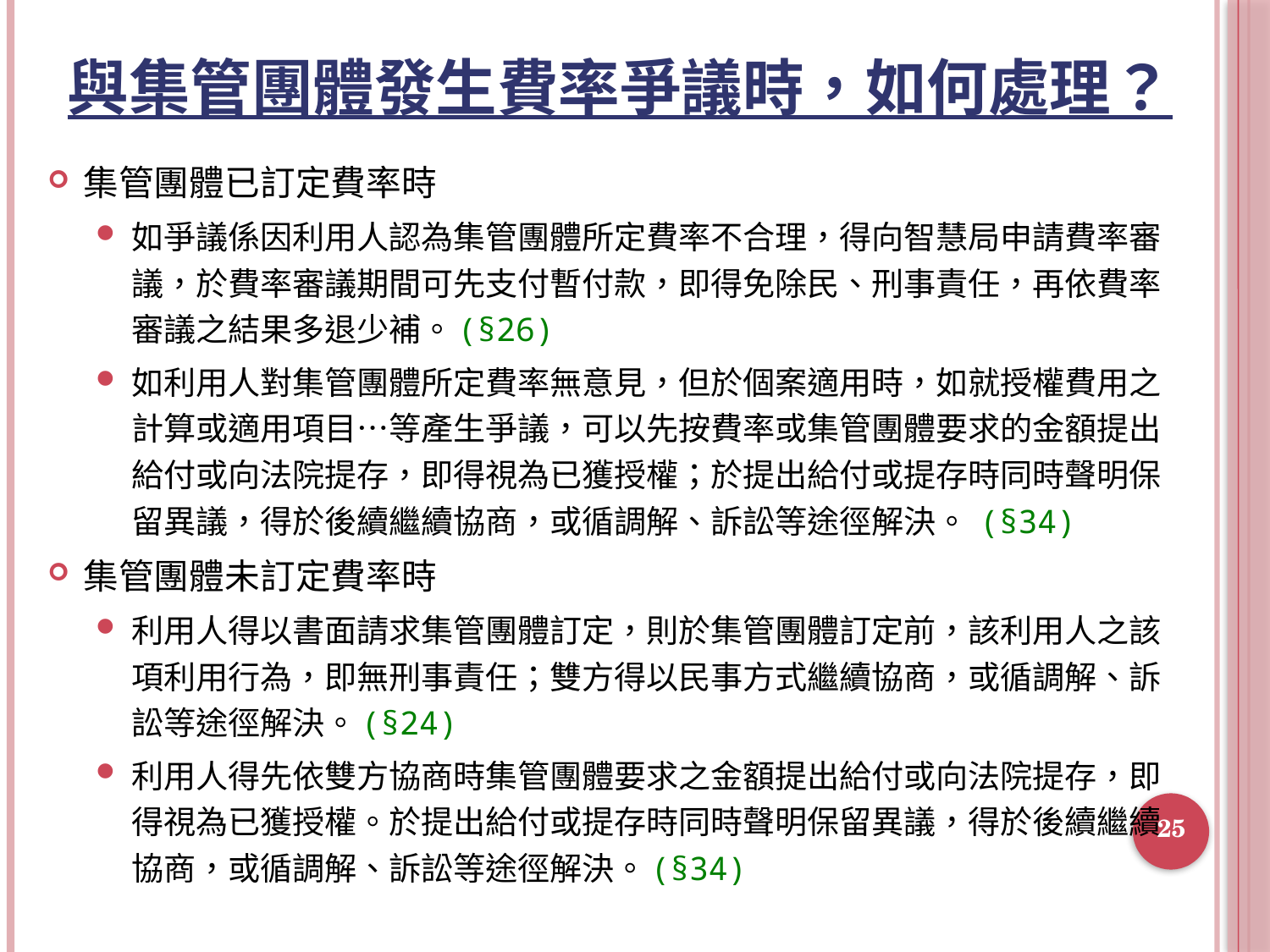

# 與集管團體發生費率爭議時，如何處理？
集管團體已訂定費率時
如爭議係因利用人認為集管團體所定費率不合理，得向智慧局申請費率審議，於費率審議期間可先支付暫付款，即得免除民、刑事責任，再依費率審議之結果多退少補。(§26)
如利用人對集管團體所定費率無意見，但於個案適用時，如就授權費用之計算或適用項目…等產生爭議，可以先按費率或集管團體要求的金額提出給付或向法院提存，即得視為已獲授權；於提出給付或提存時同時聲明保留異議，得於後續繼續協商，或循調解、訴訟等途徑解決。 (§34)
集管團體未訂定費率時
利用人得以書面請求集管團體訂定，則於集管團體訂定前，該利用人之該項利用行為，即無刑事責任；雙方得以民事方式繼續協商，或循調解、訴訟等途徑解決。(§24)
利用人得先依雙方協商時集管團體要求之金額提出給付或向法院提存，即得視為已獲授權。於提出給付或提存時同時聲明保留異議，得於後續繼續協商，或循調解、訴訟等途徑解決。(§34)
25